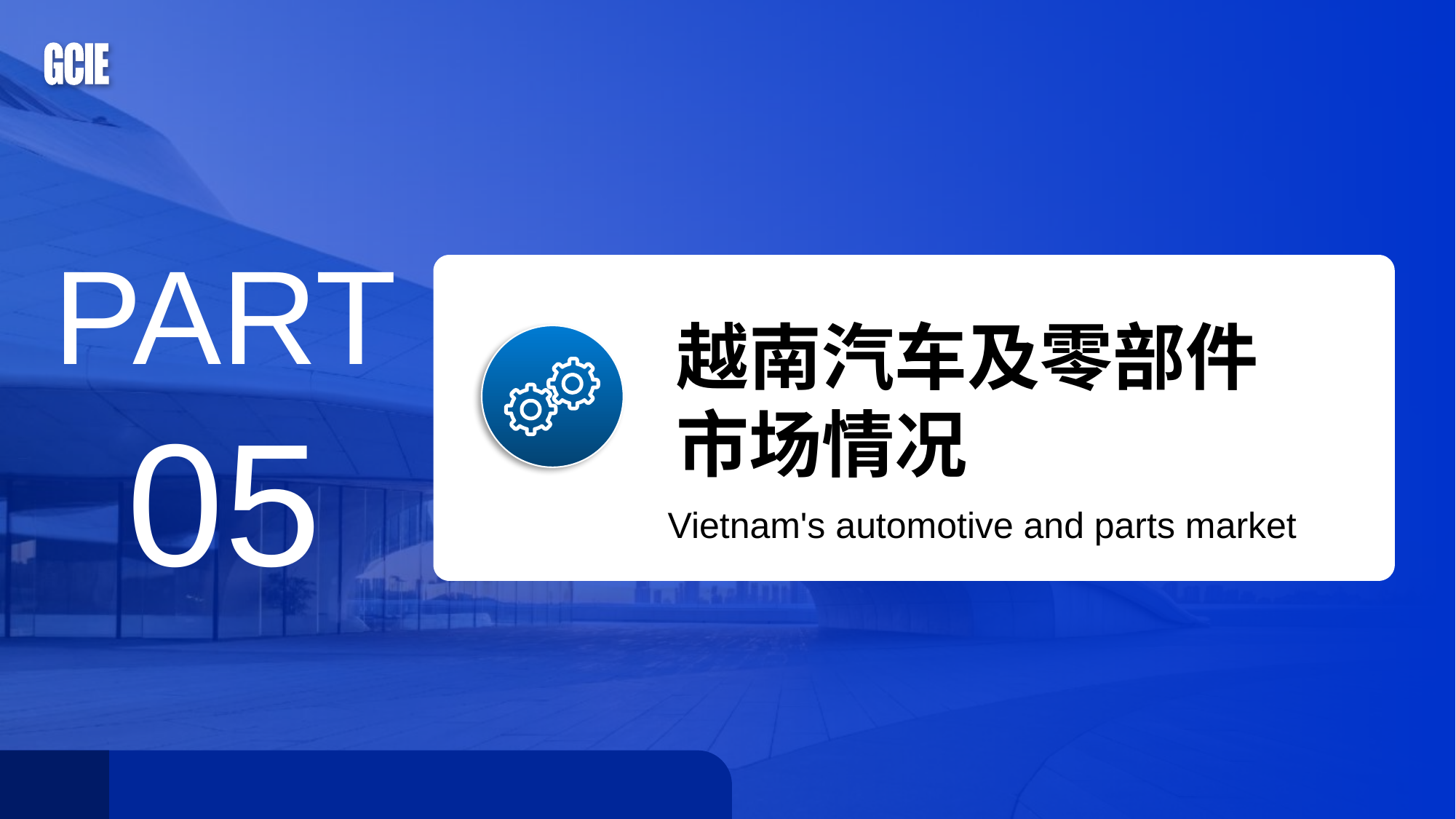

PART 05

越南汽车及零部件市场情况

Vietnam's automotive and parts market